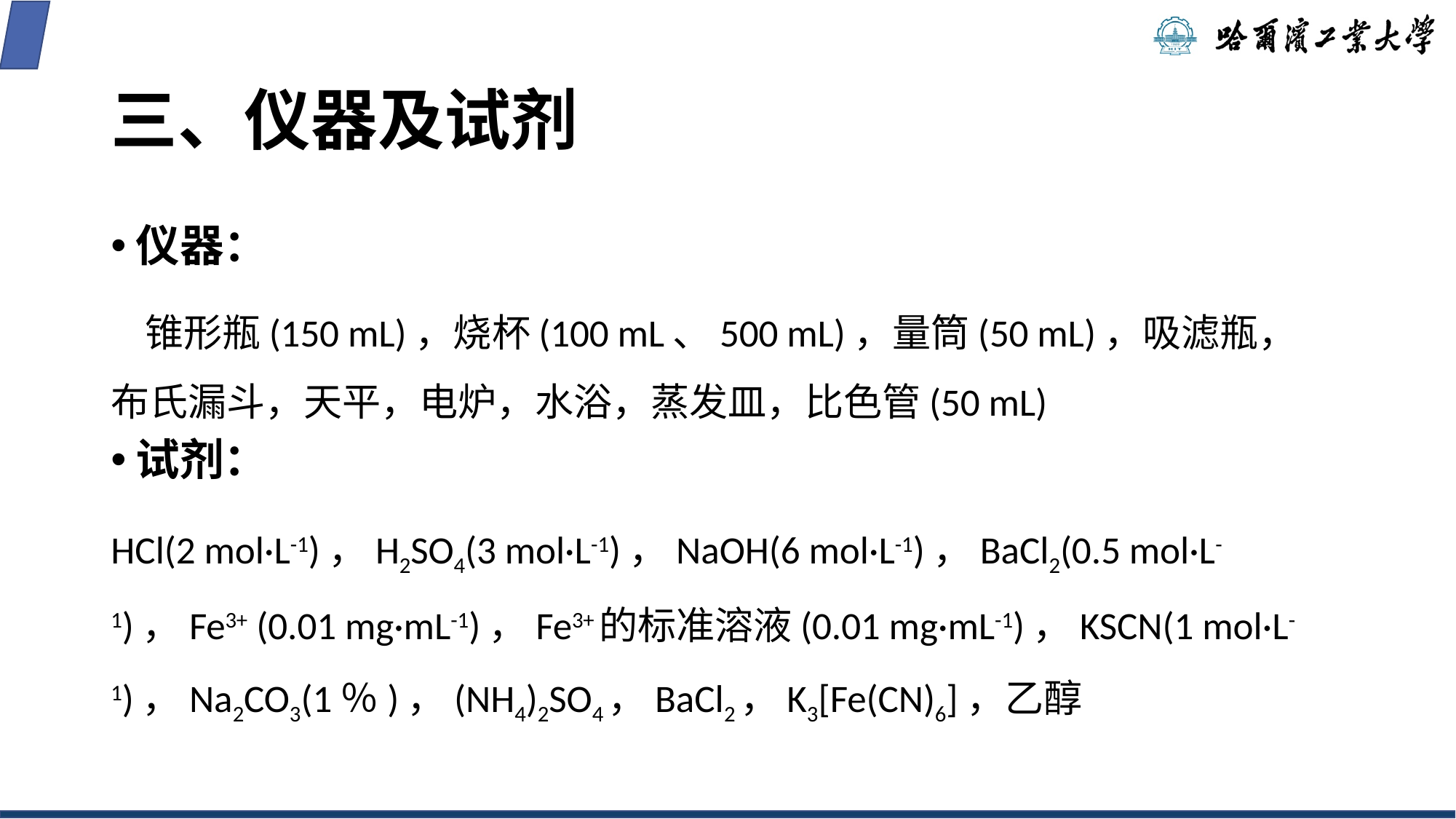

# 三、仪器及试剂
仪器：
   锥形瓶(150 mL)，烧杯(100 mL、500 mL)，量筒(50 mL)，吸滤瓶，布氏漏斗，天平，电炉，水浴，蒸发皿，比色管(50 mL)
试剂：
HCl(2 mol·L-1)，H2SO4(3 mol·L-1)，NaOH(6 mol·L-1)，BaCl2(0.5 mol·L-1)，Fe3+ (0.01 mg·mL-1)，Fe3+的标准溶液(0.01 mg·mL-1)，KSCN(1 mol·L-1)，Na2CO3(1％)，(NH4)2SO4，BaCl2，K3[Fe(CN)6]，乙醇